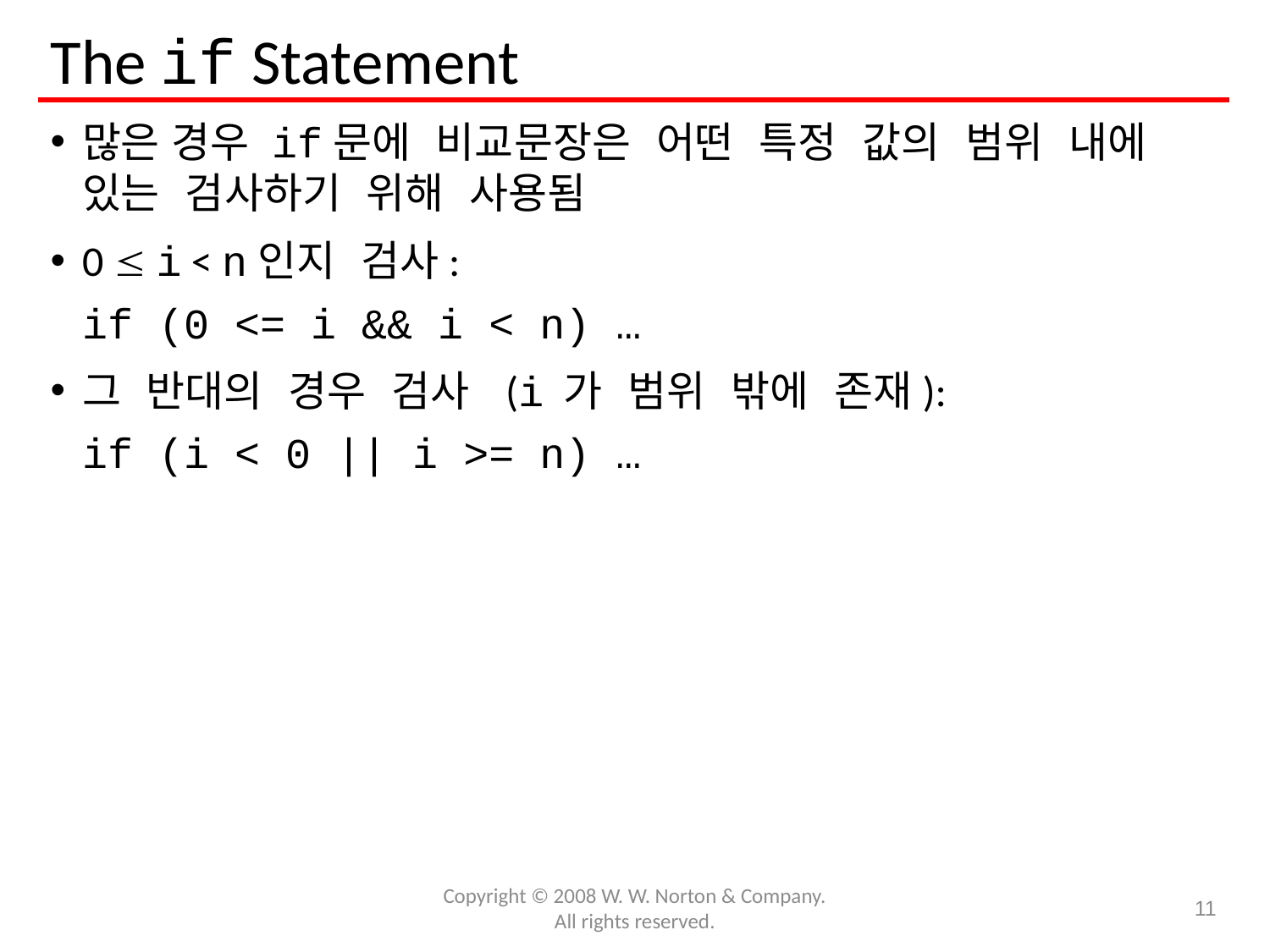

# The if Statement
많은 경우 if문에 비교문장은 어떤 특정 값의 범위 내에 있는 검사하기 위해 사용됨
0 ≤ i < n인지 검사:
	if (0 <= i && i < n) …
그 반대의 경우 검사 (i 가 범위 밖에 존재):
	if (i < 0 || i >= n) …

Copyright © 2008 W. W. Norton & Company.
All rights reserved.
11